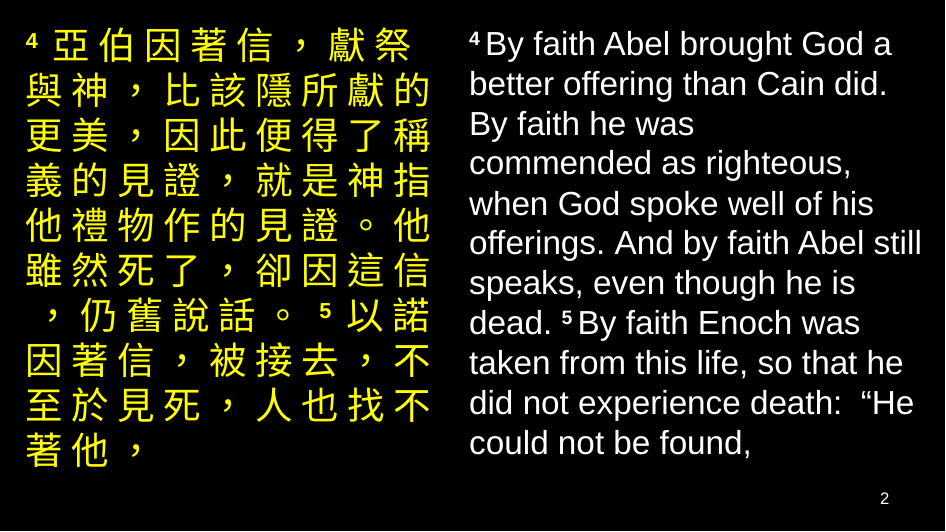

4 亞 伯 因 著 信 ， 獻 祭 與 神 ， 比 該 隱 所 獻 的 更 美 ， 因 此 便 得 了 稱 義 的 見 證 ， 就 是 神 指 他 禮 物 作 的 見 證 。 他 雖 然 死 了 ， 卻 因 這 信 ， 仍 舊 說 話 。 5 以 諾 因 著 信 ， 被 接 去 ， 不 至 於 見 死 ， 人 也 找 不 著 他 ，

4 By faith Abel brought God a better offering than Cain did. By faith he was commended as righteous, when God spoke well of his offerings. And by faith Abel still speaks, even though he is dead. 5 By faith Enoch was taken from this life, so that he did not experience death:  “He could not be found,
2